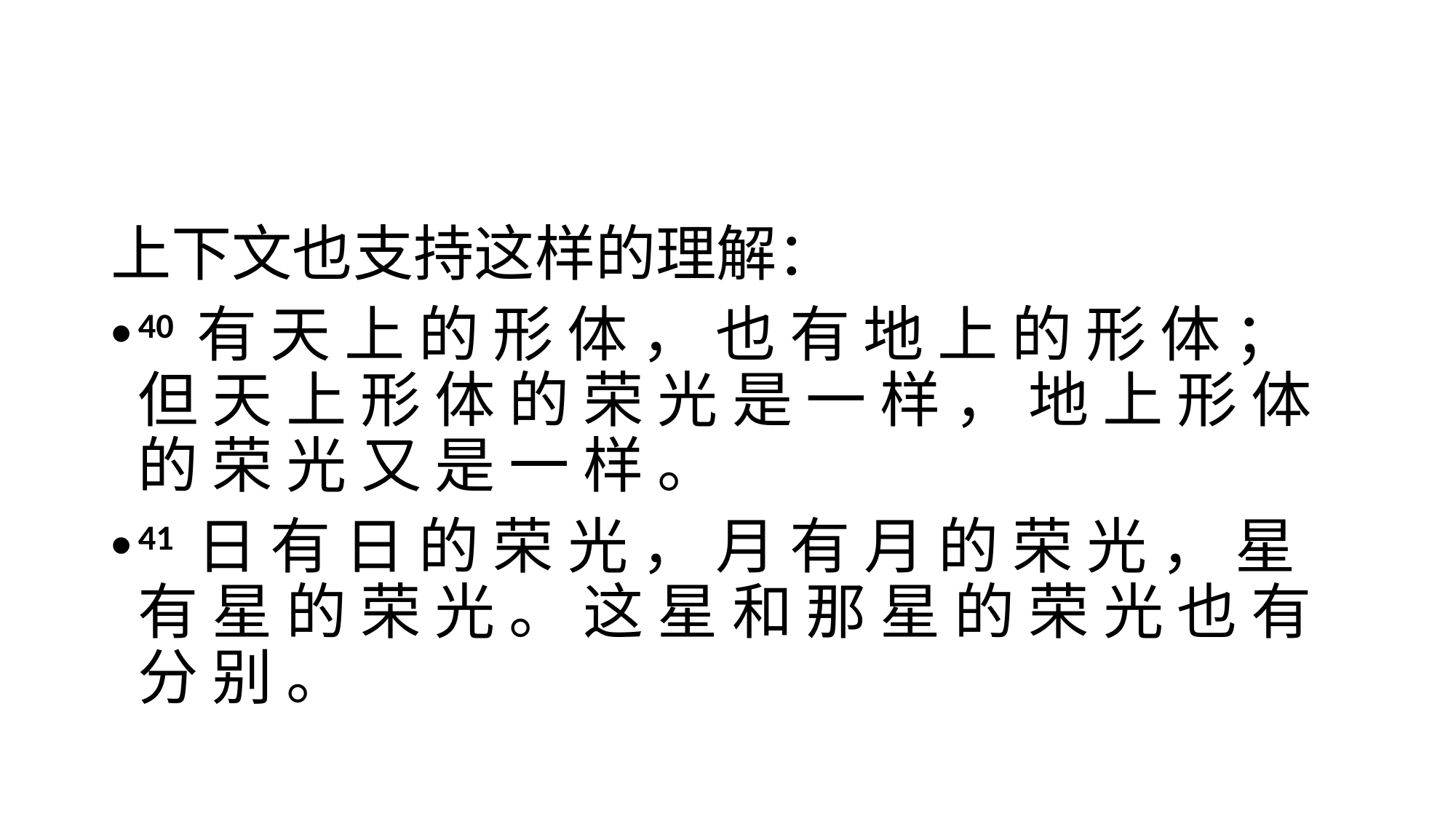

#
上下文也支持这样的理解：
40 有 天 上 的 形 体 ， 也 有 地 上 的 形 体 ； 但 天 上 形 体 的 荣 光 是 一 样 ， 地 上 形 体 的 荣 光 又 是 一 样 。
41 日 有 日 的 荣 光 ， 月 有 月 的 荣 光 ， 星 有 星 的 荣 光 。 这 星 和 那 星 的 荣 光 也 有 分 别 。